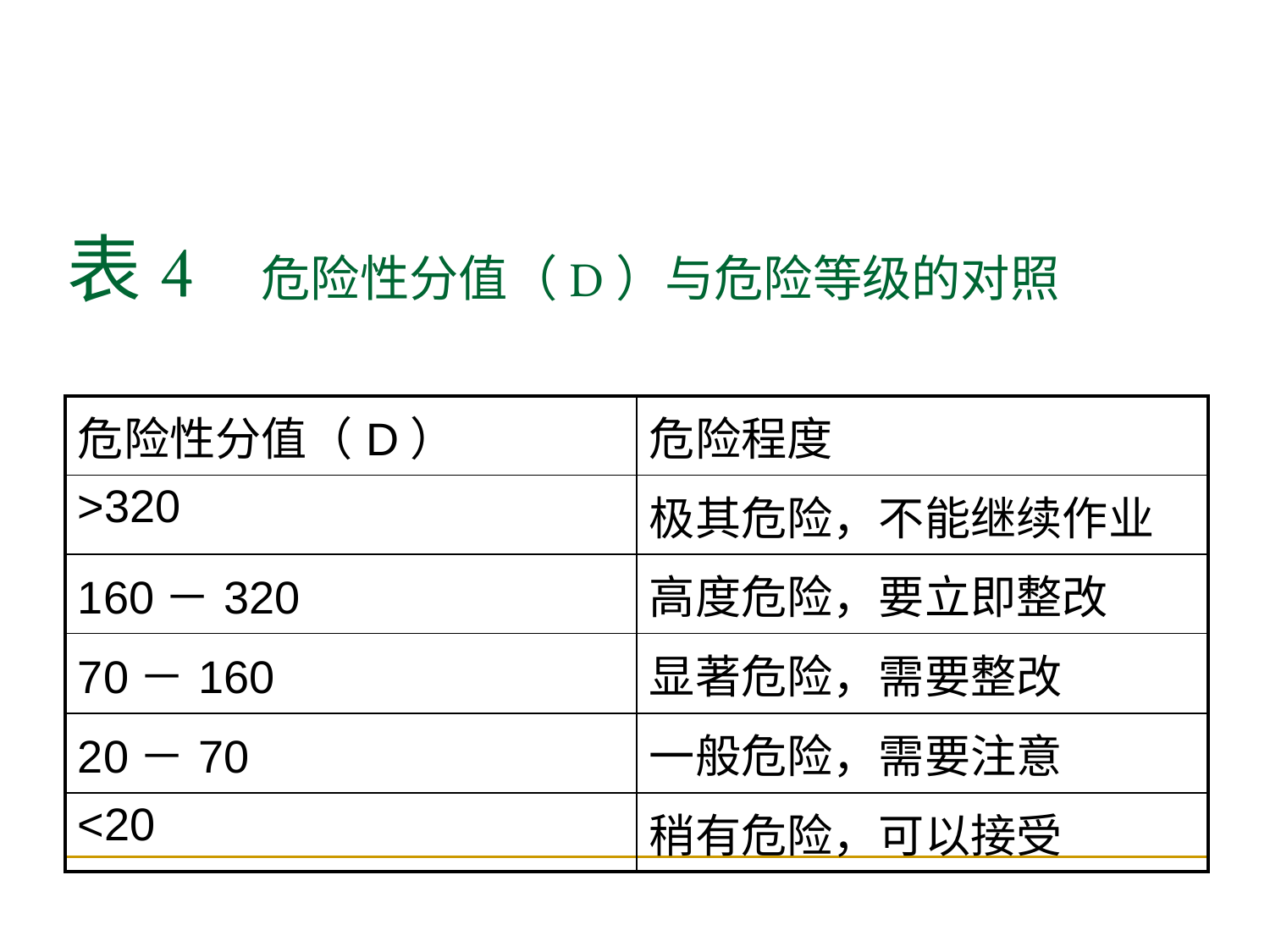

表4   危险性分值（D）与危险等级的对照
| 危险性分值（D） | 危险程度 |
| --- | --- |
| >320 | 极其危险，不能继续作业 |
| 160－320 | 高度危险，要立即整改 |
| 70－160 | 显著危险，需要整改 |
| 20－70 | 一般危险，需要注意 |
| <20 | 稍有危险，可以接受 |